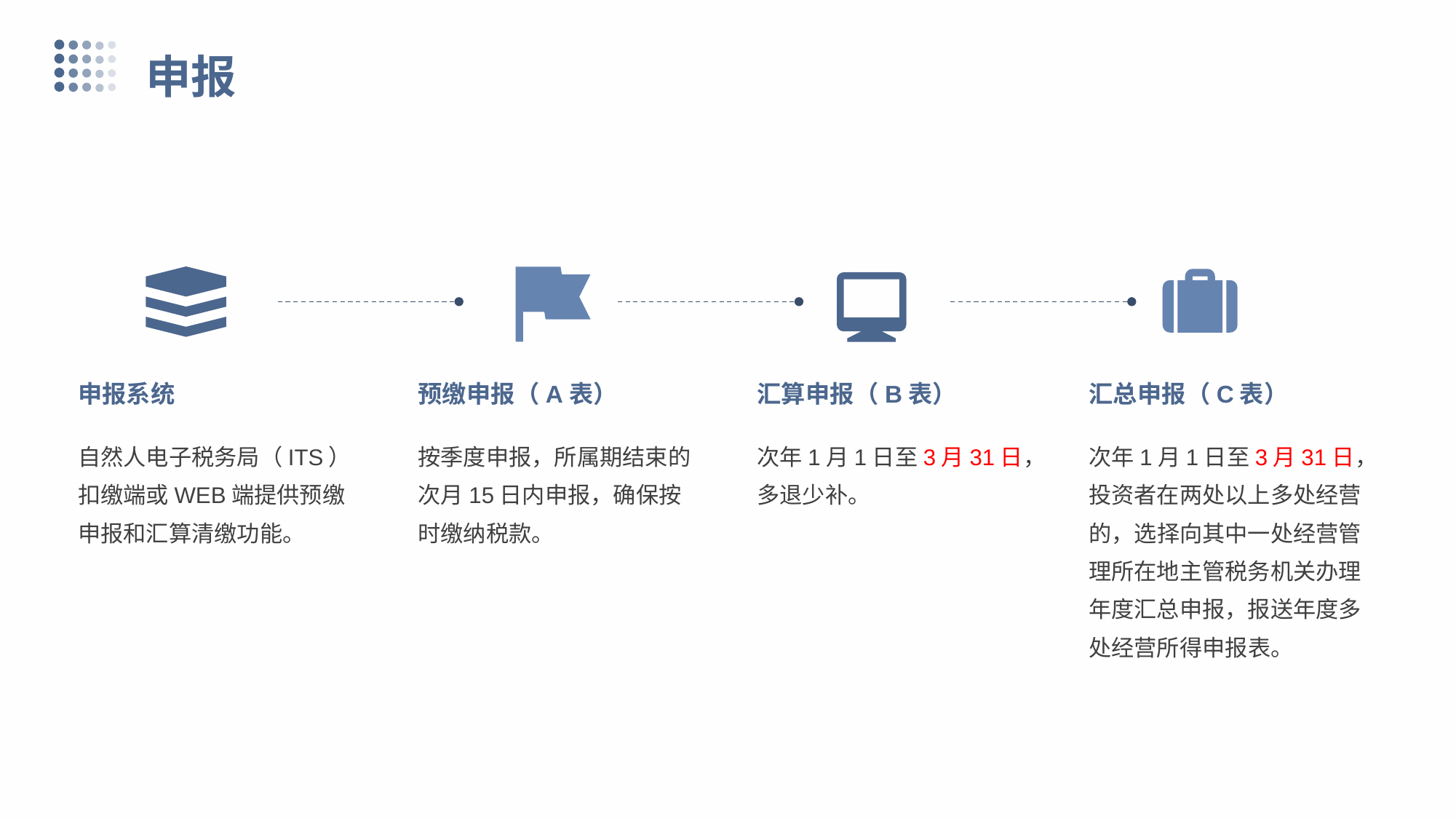

申报

申报系统
预缴申报（A表）
汇算申报（B表）
汇总申报（C表）
自然人电子税务局（ITS）扣缴端或WEB端提供预缴申报和汇算清缴功能。
按季度申报，所属期结束的次月15日内申报，确保按时缴纳税款。
次年1月1日至3月31日，多退少补。
次年1月1日至3月31日，投资者在两处以上多处经营的，选择向其中一处经营管理所在地主管税务机关办理年度汇总申报，报送年度多处经营所得申报表。